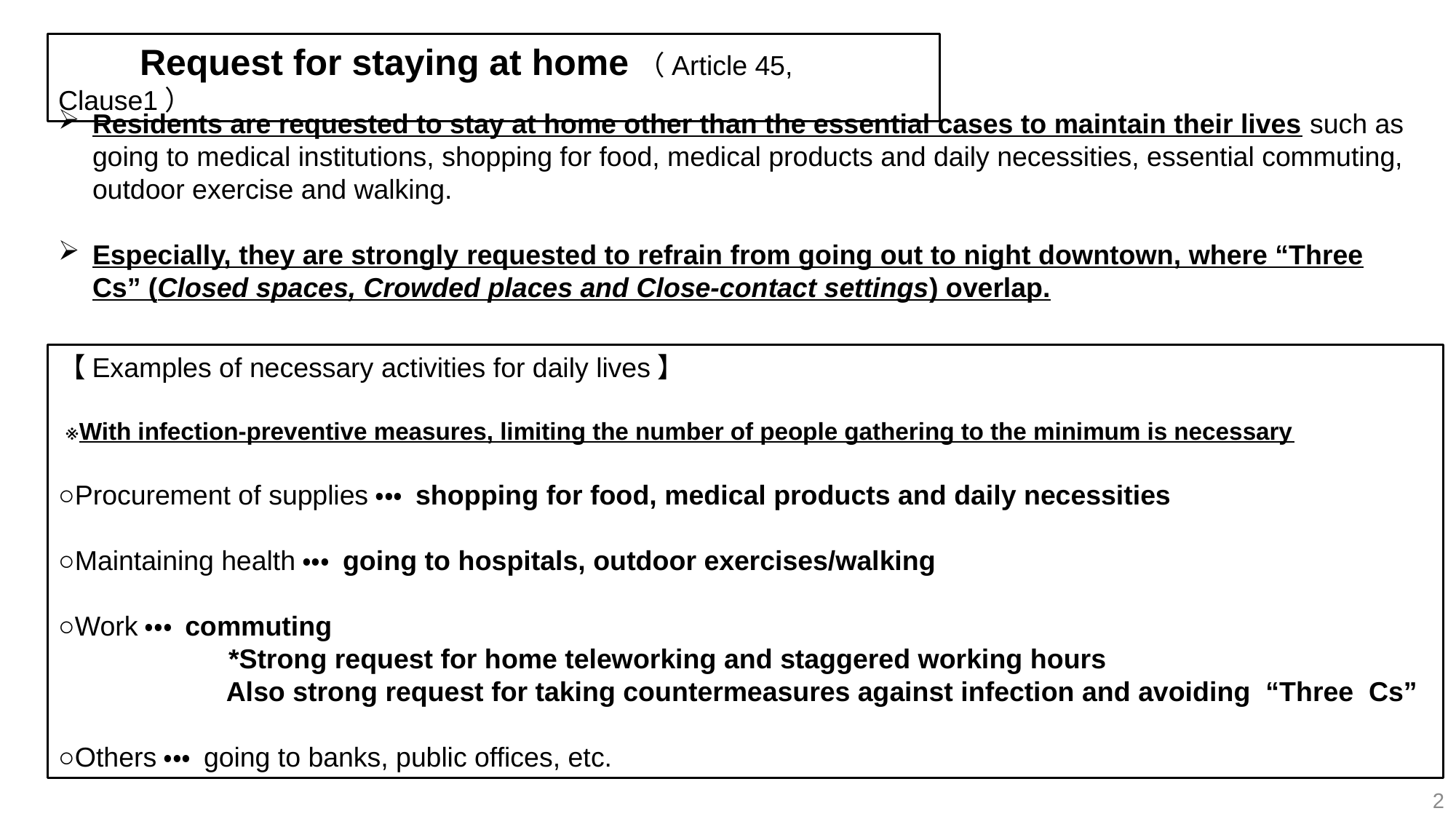

Request for staying at home（Article 45, Clause1）
Residents are requested to stay at home other than the essential cases to maintain their lives such as going to medical institutions, shopping for food, medical products and daily necessities, essential commuting, outdoor exercise and walking.

Especially, they are strongly requested to refrain from going out to night downtown, where “Three Cs” (Closed spaces, Crowded places and Close-contact settings) overlap.
【Examples of necessary activities for daily lives】

 ※With infection-preventive measures, limiting the number of people gathering to the minimum is necessary

○Procurement of supplies・・・ shopping for food, medical products and daily necessities

○Maintaining health・・・ going to hospitals, outdoor exercises/walking

○Work・・・ commuting
　　　　　　*Strong request for home teleworking and staggered working hours
　　　　　    Also strong request for taking countermeasures against infection and avoiding  “Three  Cs”

○Others・・・ going to banks, public offices, etc.
2